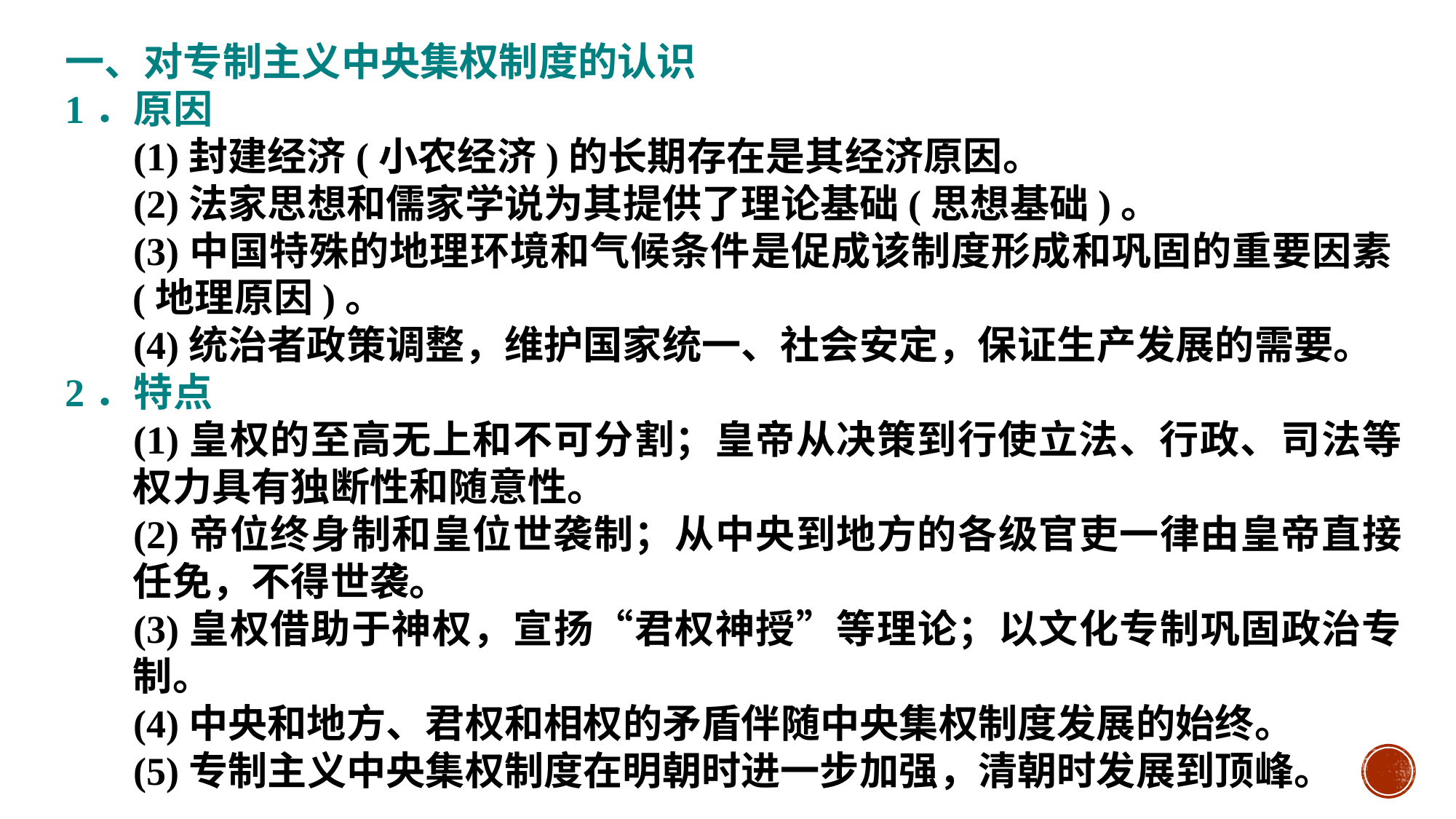

一、对专制主义中央集权制度的认识
1．原因
(1)封建经济(小农经济)的长期存在是其经济原因。
(2)法家思想和儒家学说为其提供了理论基础(思想基础)。
(3)中国特殊的地理环境和气候条件是促成该制度形成和巩固的重要因素(地理原因)。
(4)统治者政策调整，维护国家统一、社会安定，保证生产发展的需要。
2．特点
(1)皇权的至高无上和不可分割；皇帝从决策到行使立法、行政、司法等权力具有独断性和随意性。
(2)帝位终身制和皇位世袭制；从中央到地方的各级官吏一律由皇帝直接任免，不得世袭。
(3)皇权借助于神权，宣扬“君权神授”等理论；以文化专制巩固政治专制。
(4)中央和地方、君权和相权的矛盾伴随中央集权制度发展的始终。
(5)专制主义中央集权制度在明朝时进一步加强，清朝时发展到顶峰。
#